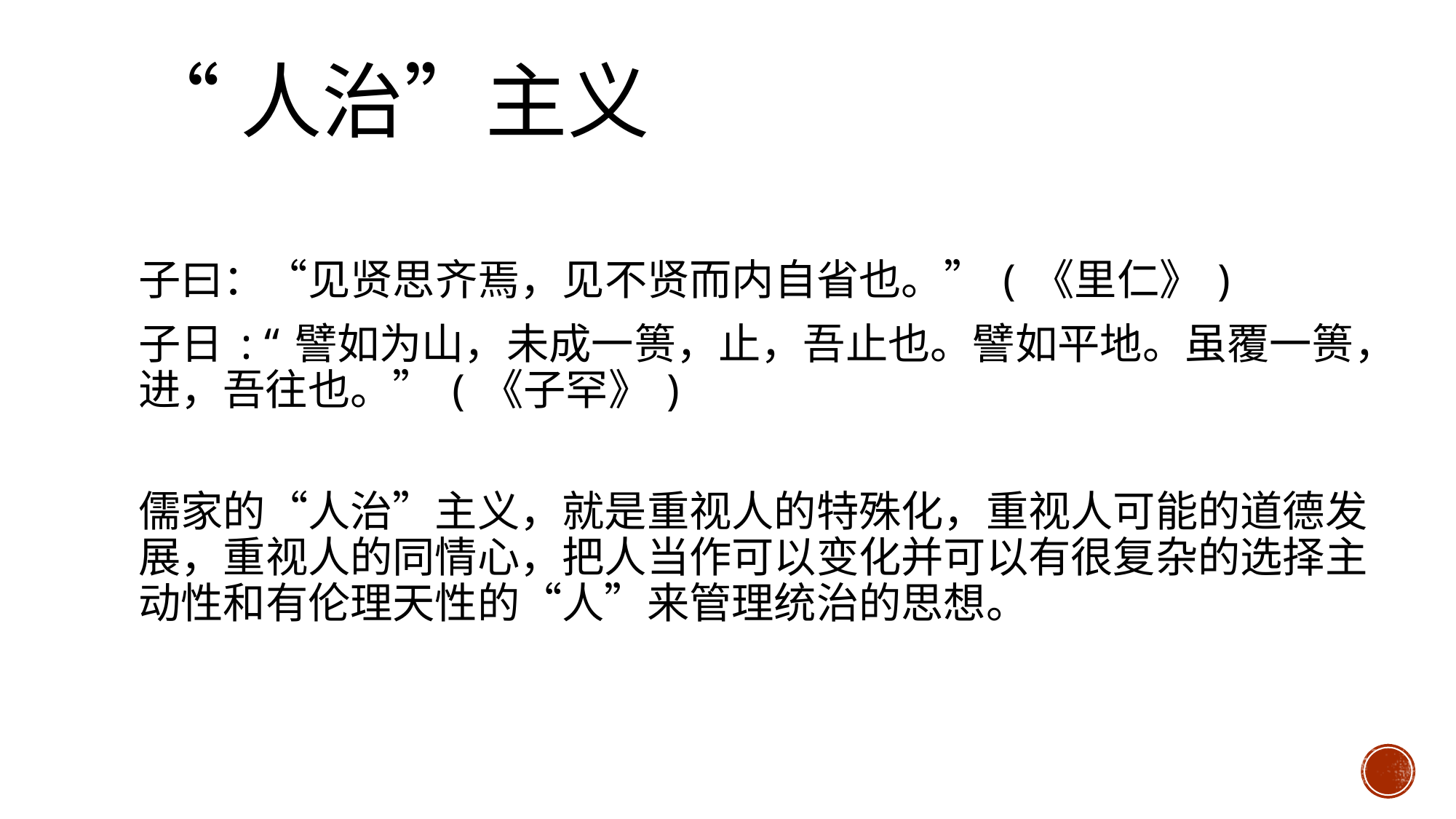

# “人治”主义
子曰：“见贤思齐焉，见不贤而内自省也。”(《里仁》)
子日:“譬如为山，未成一篑，止，吾止也。譬如平地。虽覆一篑，进，吾往也。”(《子罕》)

儒家的“人治”主义，就是重视人的特殊化，重视人可能的道德发展，重视人的同情心，把人当作可以变化并可以有很复杂的选择主动性和有伦理天性的“人”来管理统治的思想。